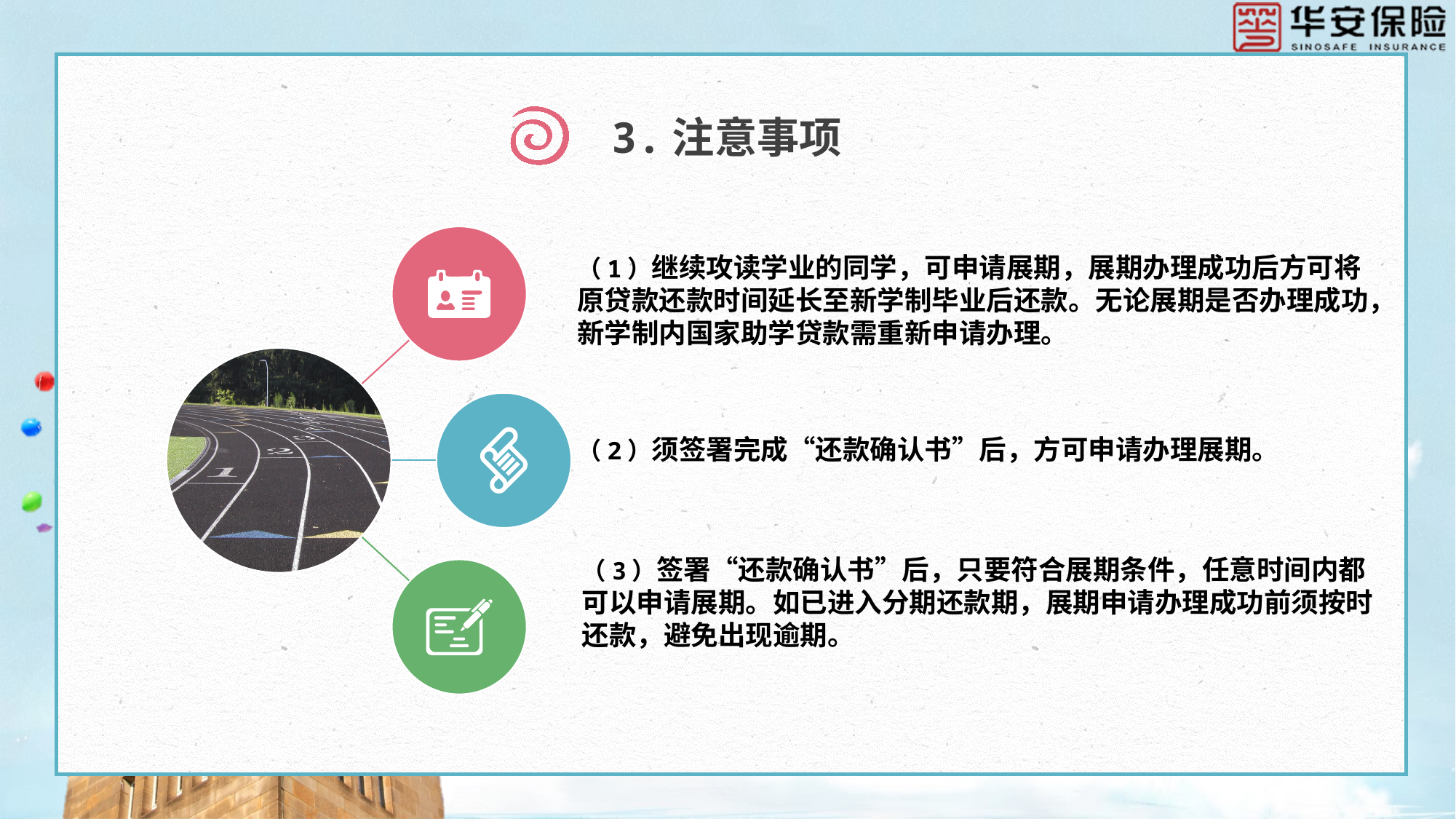

3.注意事项

（1）继续攻读学业的同学，可申请展期，展期办理成功后方可将原贷款还款时间延长至新学制毕业后还款。无论展期是否办理成功，新学制内国家助学贷款需重新申请办理。
（2）须签署完成“还款确认书”后，方可申请办理展期。
（3）签署“还款确认书”后，只要符合展期条件，任意时间内都可以申请展期。如已进入分期还款期，展期申请办理成功前须按时还款，避免出现逾期。